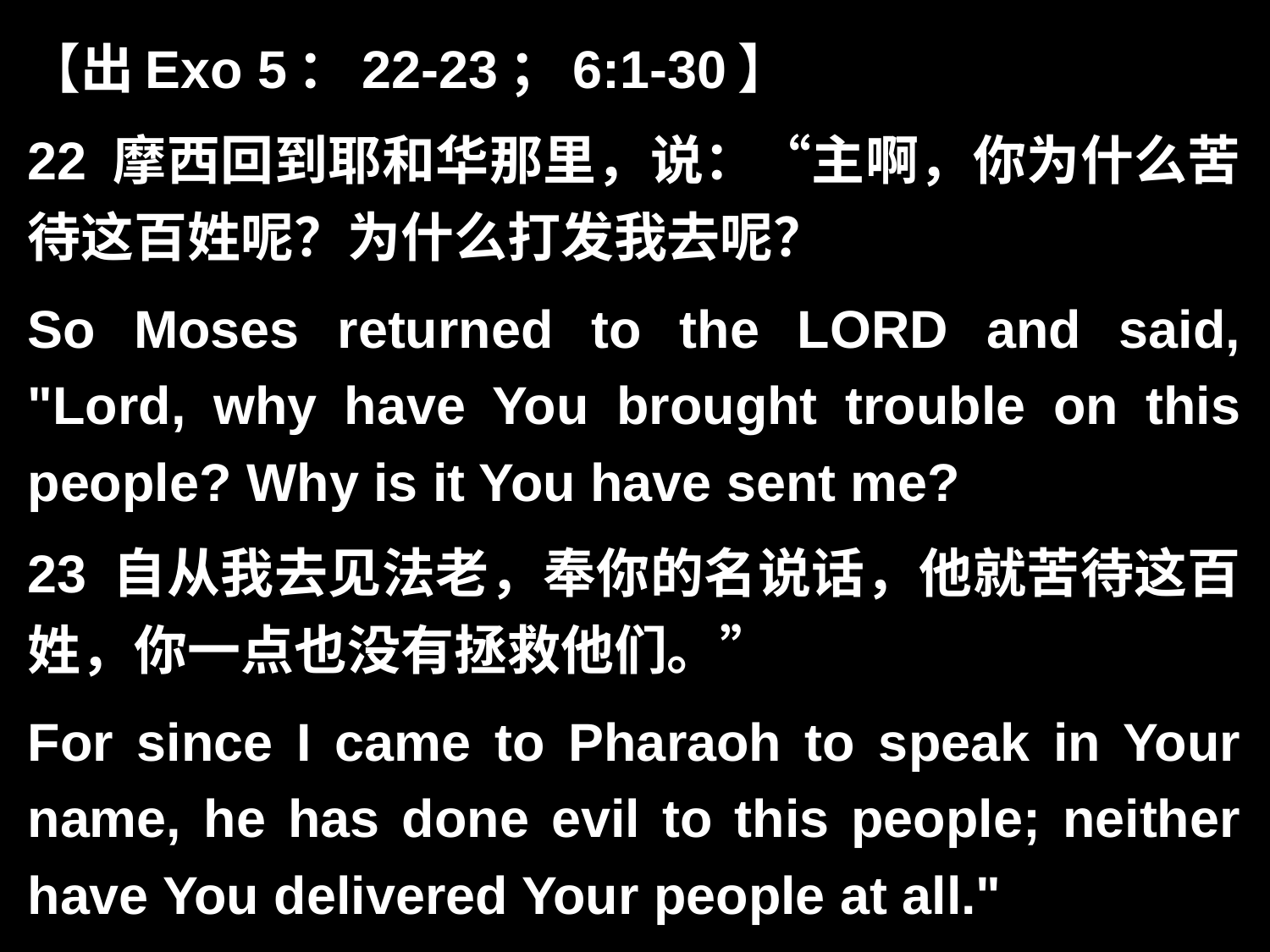

【出Exo 5：22-23；6:1-30】
22 摩西回到耶和华那里，说：“主啊，你为什么苦待这百姓呢？为什么打发我去呢？
So Moses returned to the LORD and said, "Lord, why have You brought trouble on this people? Why is it You have sent me?
23 自从我去见法老，奉你的名说话，他就苦待这百姓，你一点也没有拯救他们。”
For since I came to Pharaoh to speak in Your name, he has done evil to this people; neither have You delivered Your people at all."